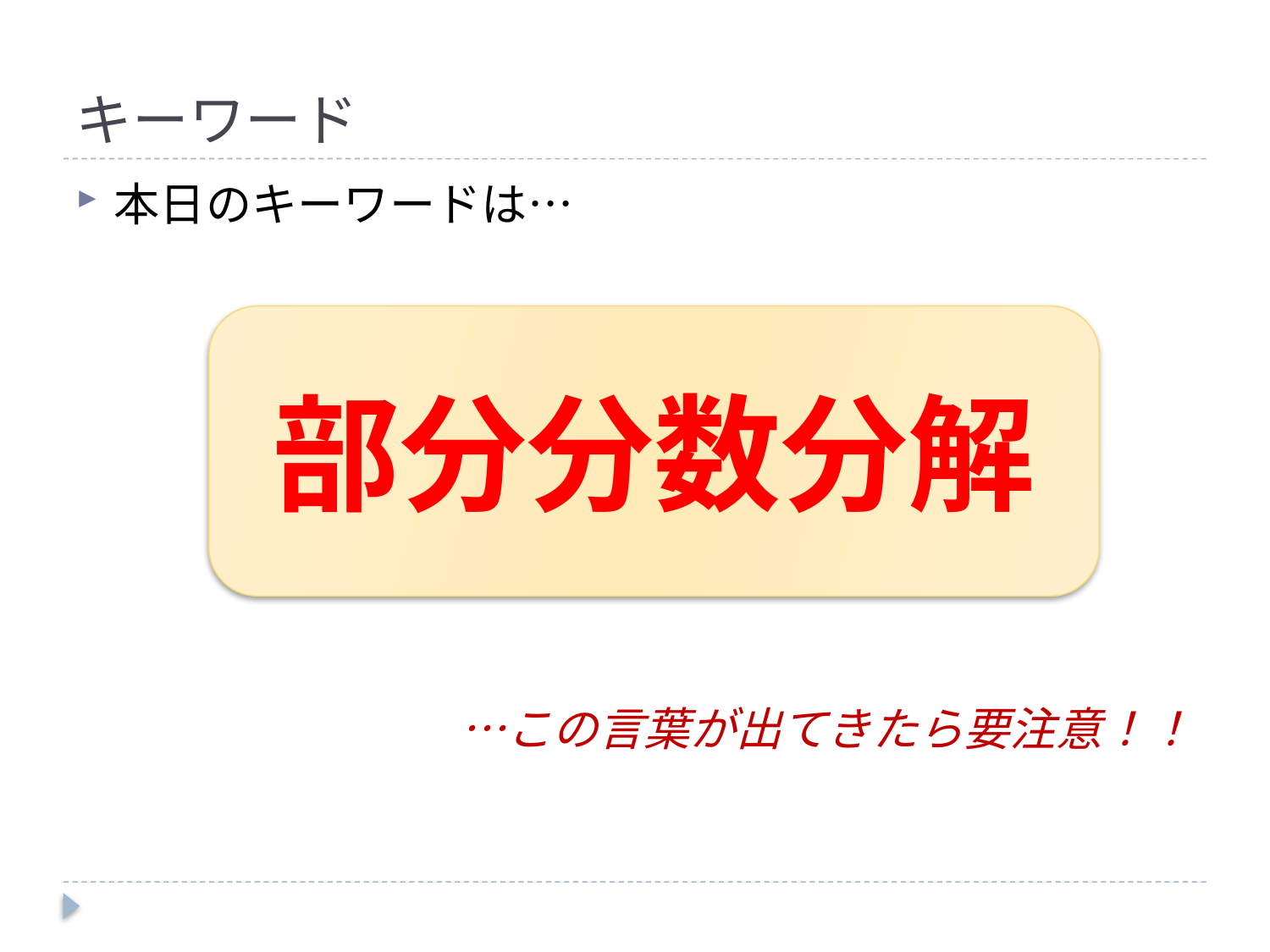

# キーワード
本日のキーワードは…

　…この言葉が出てきたら要注意！！
部分分数分解